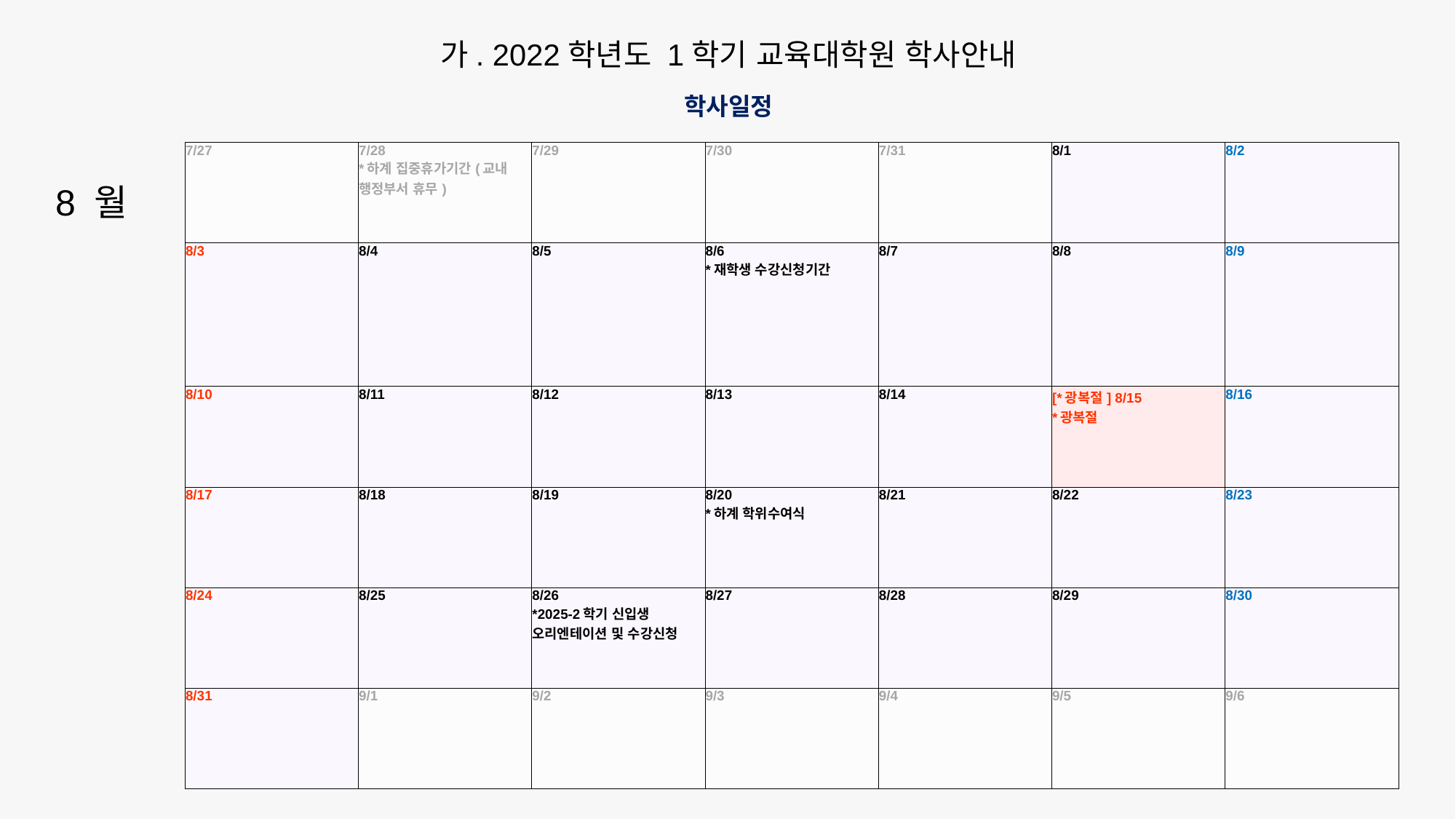

가. 2022학년도 1학기 교육대학원 학사안내
학사일정
| 7/27 | 7/28 \*하계 집중휴가기간(교내 행정부서 휴무) | 7/29 | 7/30 | 7/31 | 8/1 | 8/2 |
| --- | --- | --- | --- | --- | --- | --- |
| 8/3 | 8/4 | 8/5 | 8/6 \*재학생 수강신청기간 | 8/7 | 8/8 | 8/9 |
| 8/10 | 8/11 | 8/12 | 8/13 | 8/14 | [\*광복절] 8/15 \*광복절 | 8/16 |
| 8/17 | 8/18 | 8/19 | 8/20 \*하계 학위수여식 | 8/21 | 8/22 | 8/23 |
| 8/24 | 8/25 | 8/26 \*2025-2학기 신입생 오리엔테이션 및 수강신청 | 8/27 | 8/28 | 8/29 | 8/30 |
| 8/31 | 9/1 | 9/2 | 9/3 | 9/4 | 9/5 | 9/6 |
8 월
9